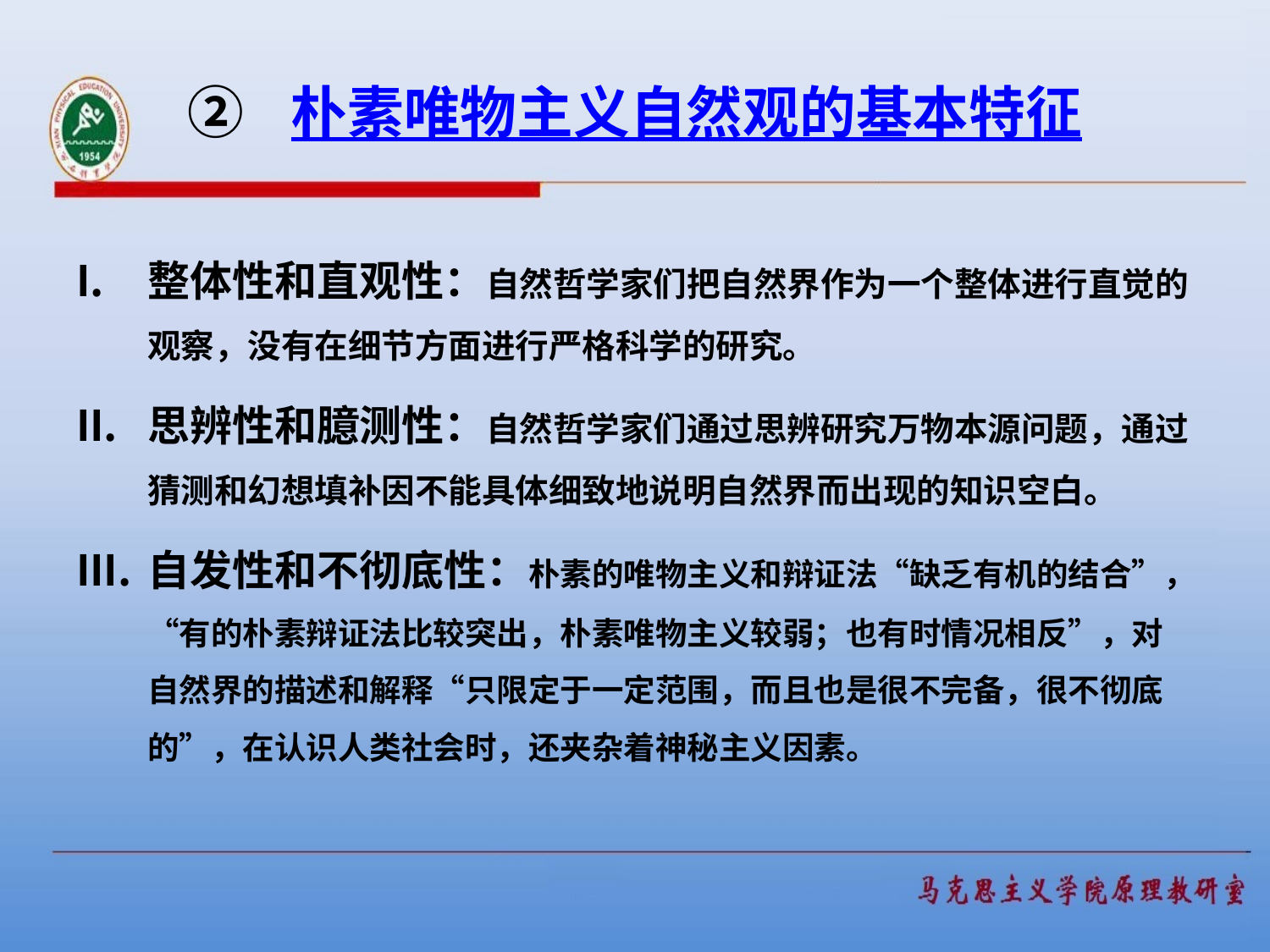

# 朴素唯物主义自然观的基本特征
整体性和直观性：自然哲学家们把自然界作为一个整体进行直觉的观察，没有在细节方面进行严格科学的研究。
思辨性和臆测性：自然哲学家们通过思辨研究万物本源问题，通过猜测和幻想填补因不能具体细致地说明自然界而出现的知识空白。
自发性和不彻底性：朴素的唯物主义和辩证法“缺乏有机的结合”，“有的朴素辩证法比较突出，朴素唯物主义较弱；也有时情况相反”，对自然界的描述和解释“只限定于一定范围，而且也是很不完备，很不彻底的”，在认识人类社会时，还夹杂着神秘主义因素。